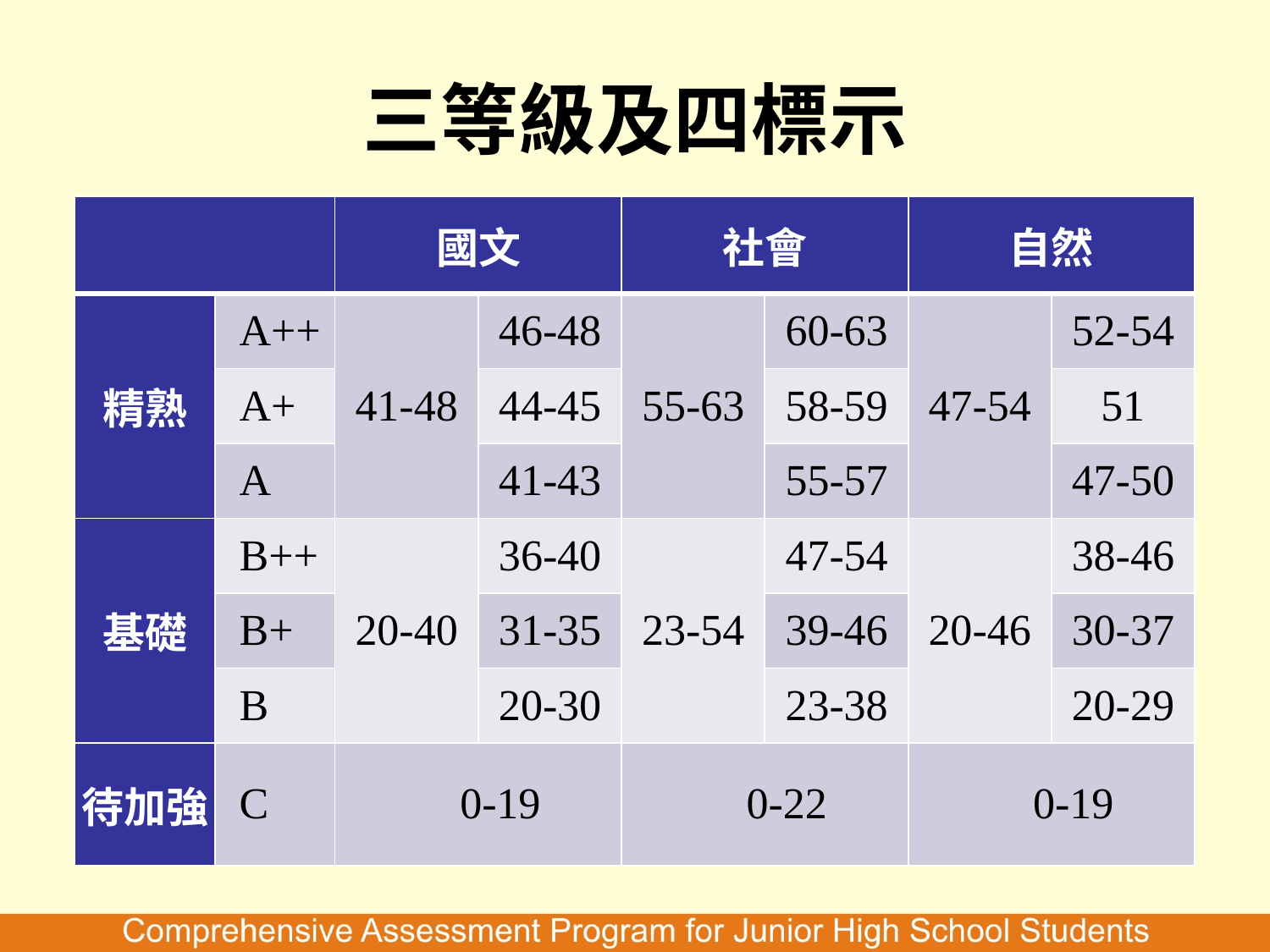

# 三等級及四標示
|  |  | 國文 |  | 社會 |  | 自然 |  |
| --- | --- | --- | --- | --- | --- | --- | --- |
| 精熟 | A++ | 41-48 | 46-48 | 55-63 | 60-63 | 47-54 | 52-54 |
|  | A+ |  | 44-45 |  | 58-59 |  | 51 |
|  | A |  | 41-43 |  | 55-57 |  | 47-50 |
| 基礎 | B++ | 20-40 | 36-40 | 23-54 | 47-54 | 20-46 | 38-46 |
|  | B+ |  | 31-35 |  | 39-46 |  | 30-37 |
|  | B |  | 20-30 |  | 23-38 |  | 20-29 |
| 待加強 | C | 0-19 |  | 0-22 |  | 0-19 |  |